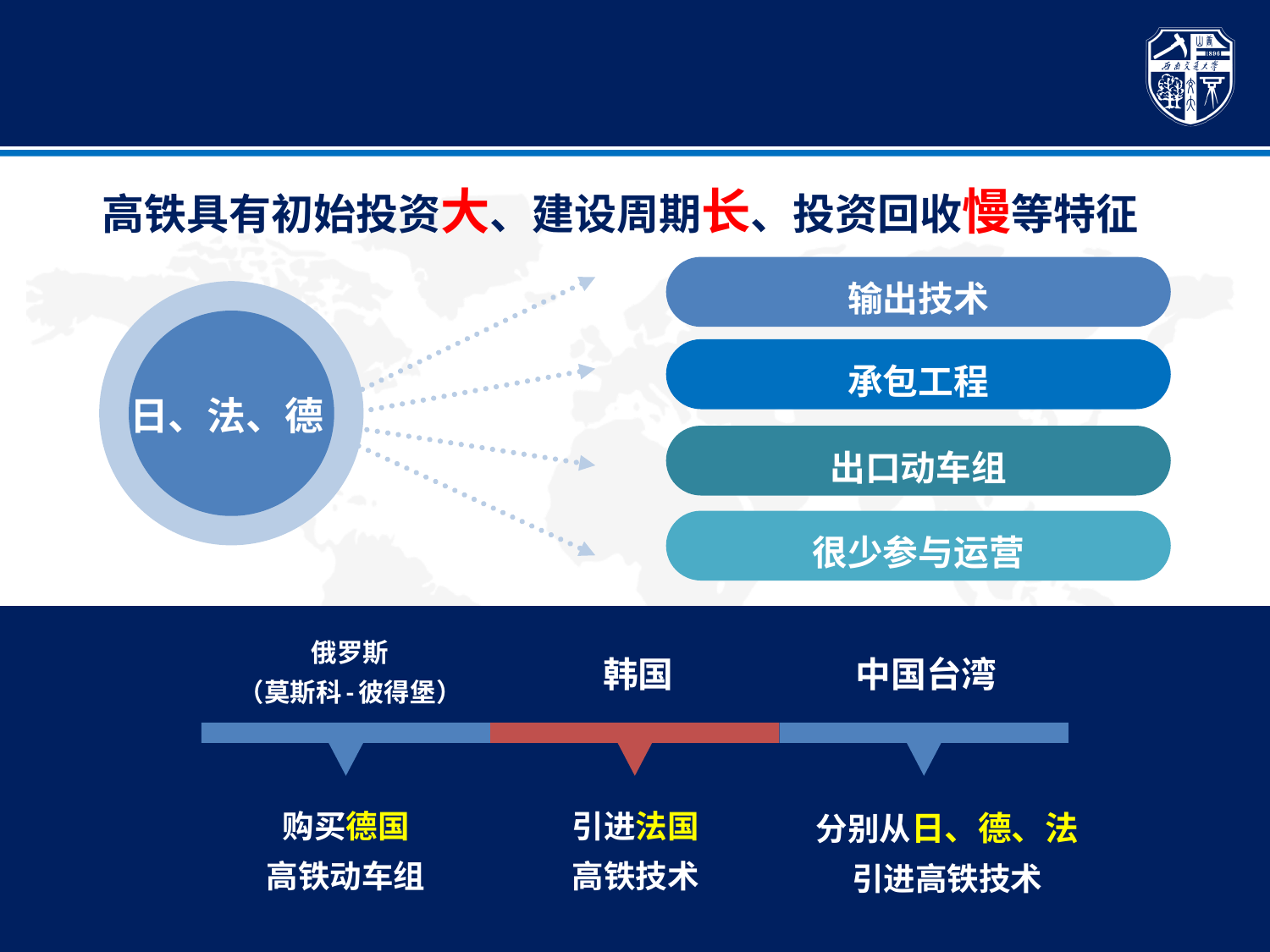

6.   铁路资金需求巨大，亟待突破投融资瓶颈
高铁具有初始投资大、建设周期长、投资回收慢等特征
输出技术

承包工程

日、法、德

出口动车组
很少参与运营

俄罗斯
（莫斯科-彼得堡）
韩国
中国台湾

购买德国
高铁动车组
引进法国
高铁技术
分别从日、德、法
引进高铁技术